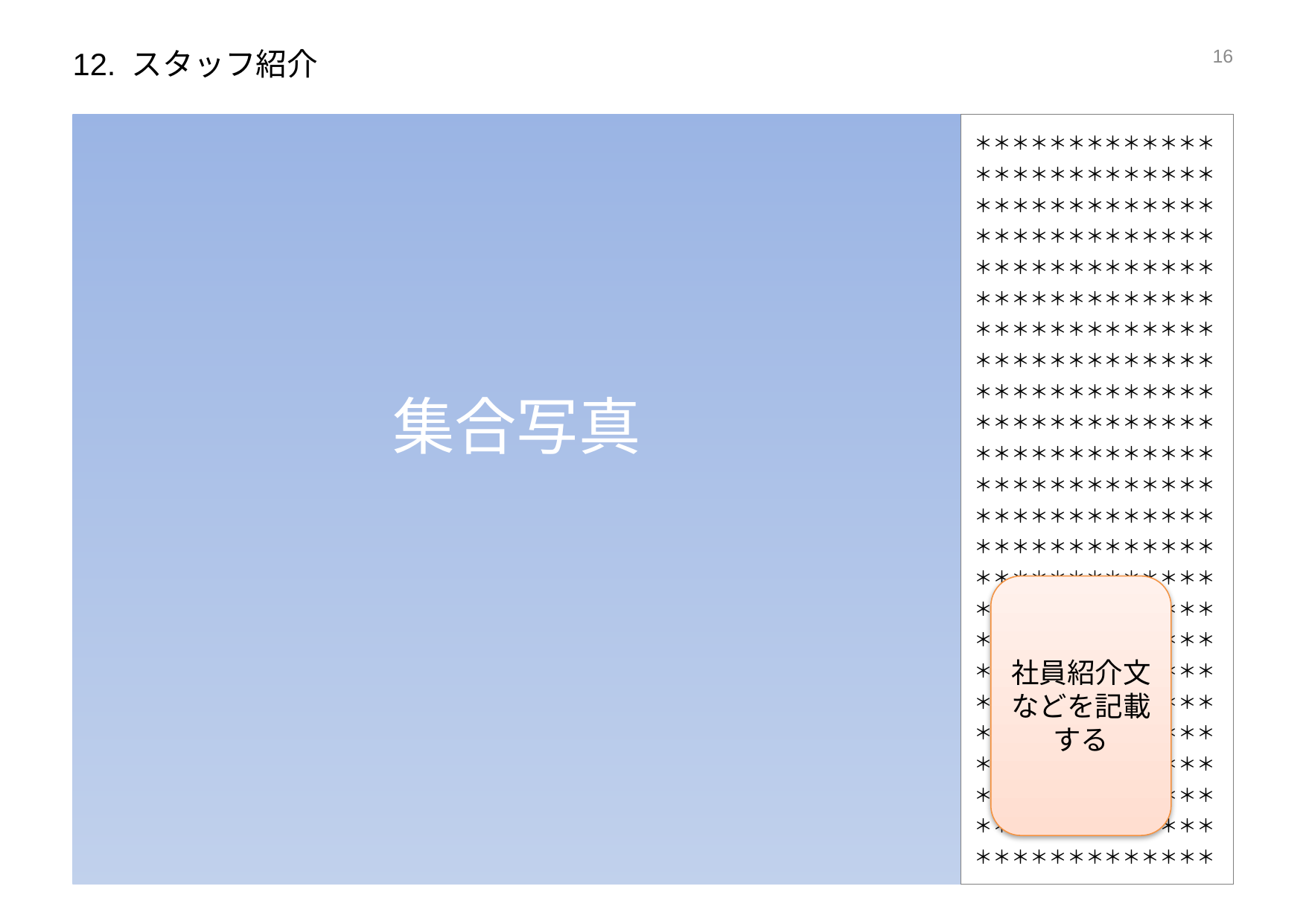

# 12. スタッフ紹介
16

集合写真

＊＊＊＊＊＊＊＊＊＊＊＊＊＊＊＊＊＊＊＊＊＊＊＊＊＊＊＊＊＊＊＊＊＊＊＊＊＊＊＊＊＊＊＊＊＊＊＊＊＊＊＊＊＊＊＊＊＊＊＊＊＊＊＊＊＊＊＊＊＊＊＊＊＊＊＊＊＊＊＊＊＊＊＊＊＊＊＊＊＊＊＊＊＊＊＊＊＊＊＊＊＊＊＊＊＊＊＊＊＊＊＊＊＊＊＊＊＊＊＊＊＊＊＊＊＊＊＊＊＊＊＊＊＊＊＊＊＊＊＊＊＊＊＊＊＊＊＊＊＊＊＊＊＊＊＊＊＊＊＊＊＊＊＊＊＊＊＊＊＊＊＊＊＊＊＊＊＊＊＊＊＊＊＊＊＊＊＊＊＊＊＊＊＊＊＊＊＊＊＊＊＊＊＊＊＊＊＊＊＊＊＊＊＊＊＊＊＊＊＊＊＊＊＊＊＊＊＊＊＊＊＊＊＊＊＊＊＊＊＊＊＊＊＊＊＊＊＊＊＊＊＊＊＊＊＊＊＊＊＊＊＊＊＊＊＊＊＊＊＊＊＊＊＊＊＊＊＊＊＊＊＊＊＊＊＊＊＊＊＊＊＊＊＊＊＊＊＊＊＊＊＊＊＊＊＊＊＊＊＊＊＊

社員紹介文
などを記載する